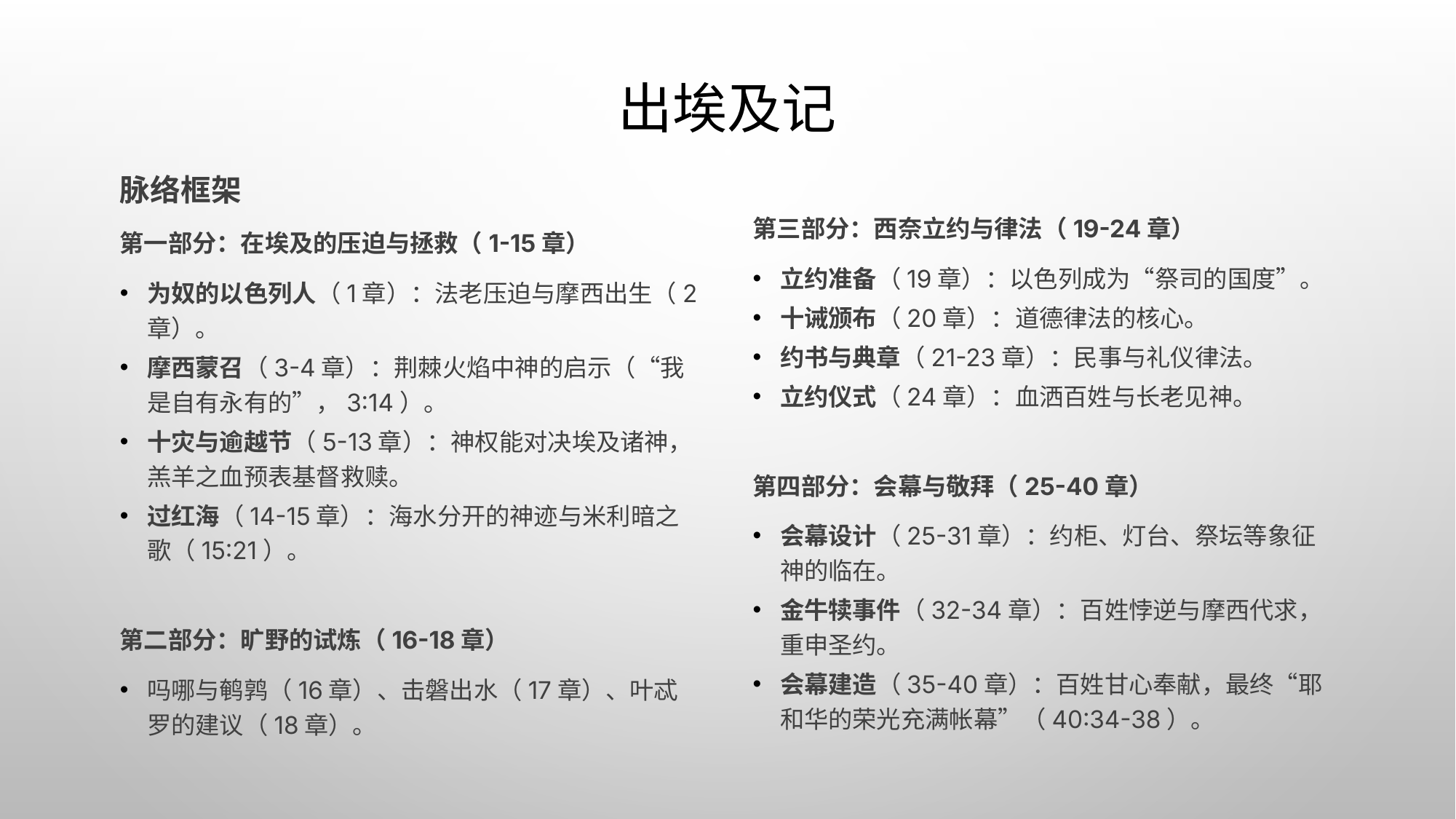

# 出埃及记
脉络框架
第一部分：在埃及的压迫与拯救（1-15章）
为奴的以色列人（1章）：法老压迫与摩西出生（2章）。
摩西蒙召（3-4章）：荆棘火焰中神的启示（“我是自有永有的”，3:14）。
十灾与逾越节（5-13章）：神权能对决埃及诸神，羔羊之血预表基督救赎。
过红海（14-15章）：海水分开的神迹与米利暗之歌（15:21）。

第二部分：旷野的试炼（16-18章）
吗哪与鹌鹑（16章）、击磐出水（17章）、叶忒罗的建议（18章）。

第三部分：西奈立约与律法（19-24章）
立约准备（19章）：以色列成为“祭司的国度”。
十诫颁布（20章）：道德律法的核心。
约书与典章（21-23章）：民事与礼仪律法。
立约仪式（24章）：血洒百姓与长老见神。

第四部分：会幕与敬拜（25-40章）
会幕设计（25-31章）：约柜、灯台、祭坛等象征神的临在。
金牛犊事件（32-34章）：百姓悖逆与摩西代求，重申圣约。
会幕建造（35-40章）：百姓甘心奉献，最终“耶和华的荣光充满帐幕”（40:34-38）。